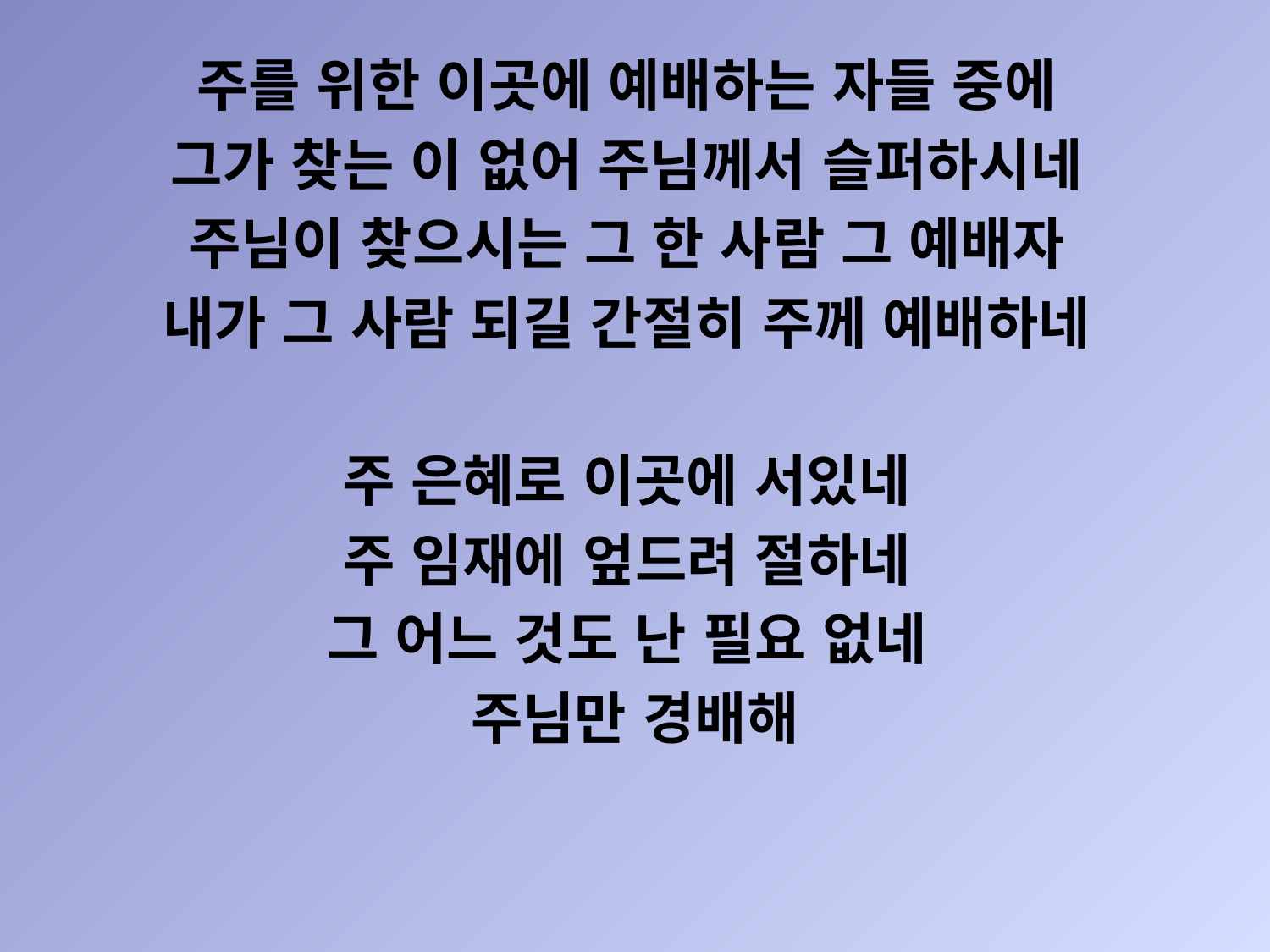

주를 위한 이곳에 예배하는 자들 중에
그가 찾는 이 없어 주님께서 슬퍼하시네
주님이 찾으시는 그 한 사람 그 예배자
내가 그 사람 되길 간절히 주께 예배하네

주 은혜로 이곳에 서있네
주 임재에 엎드려 절하네
그 어느 것도 난 필요 없네
주님만 경배해